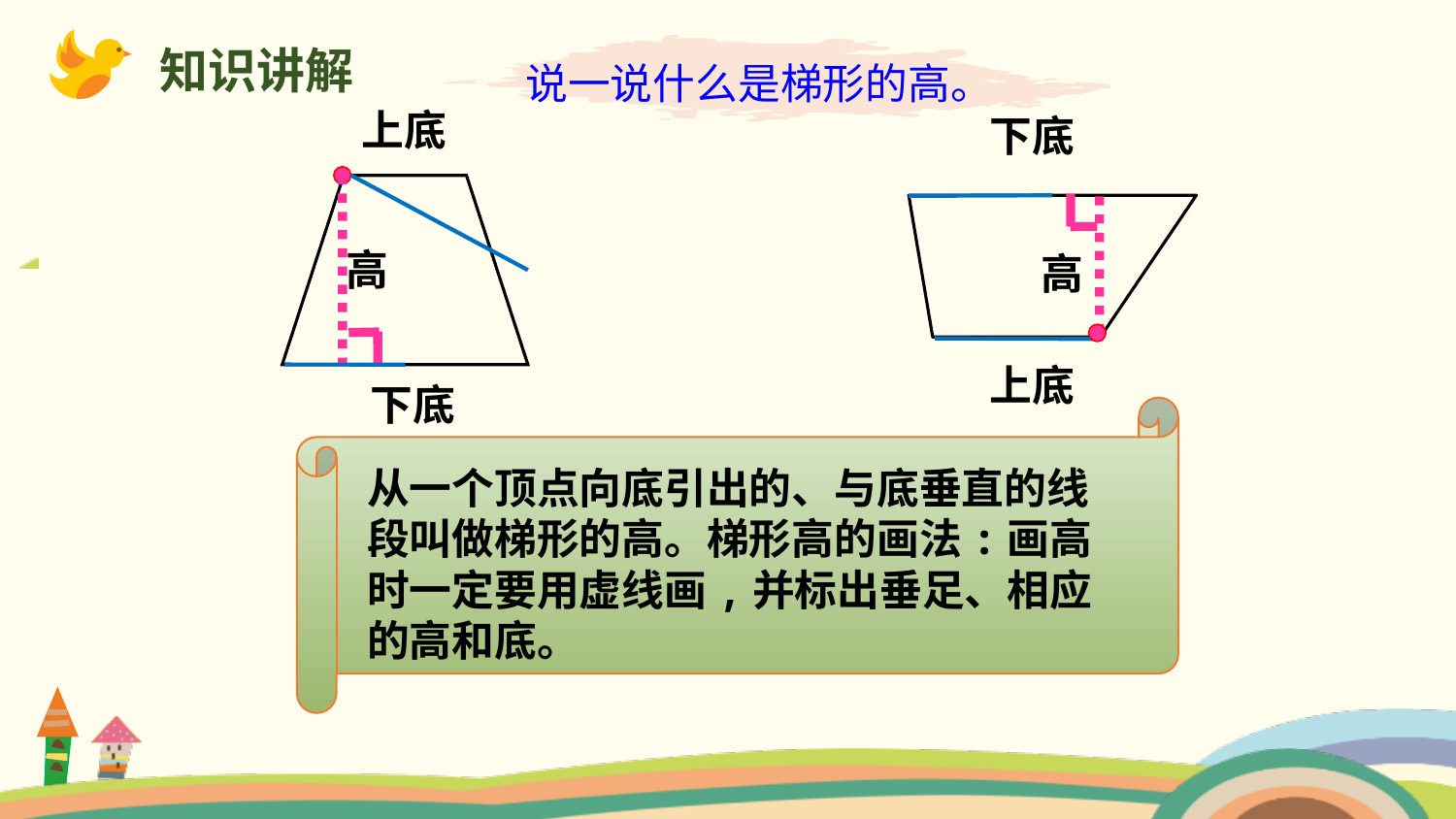

说一说什么是梯形的高。
知识讲解
上底
下底

高
高

上底
下底

从一个顶点向底引出的、与底垂直的线段叫做梯形的高。梯形高的画法:画高时一定要用虚线画,并标出垂足、相应的高和底。